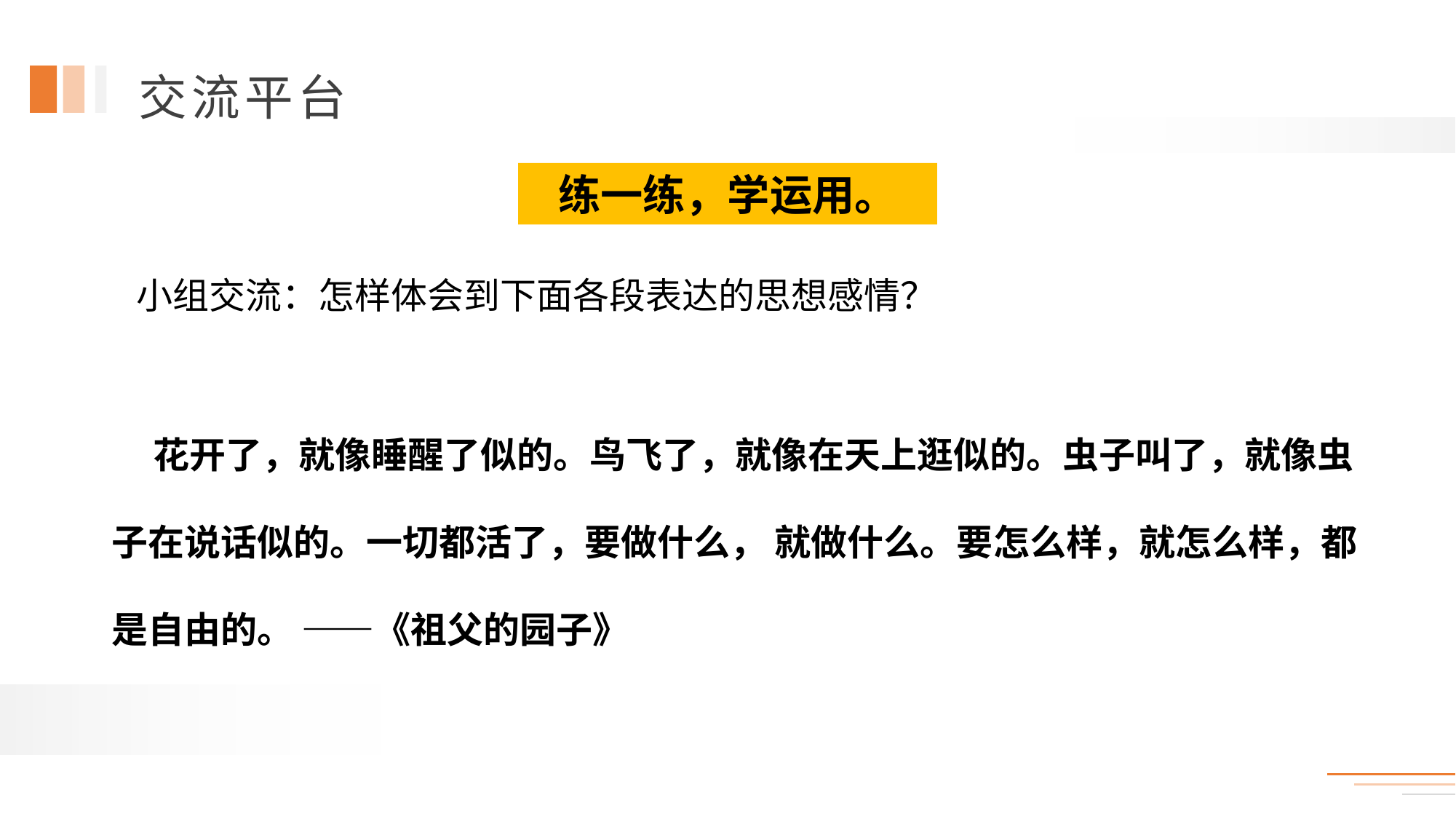

练一练，学运用。
小组交流：怎样体会到下面各段表达的思想感情？
    花开了，就像睡醒了似的。鸟飞了，就像在天上逛似的。虫子叫了，就像虫子在说话似的。一切都活了，要做什么， 就做什么。要怎么样，就怎么样，都是自由的。 ——《祖父的园子》